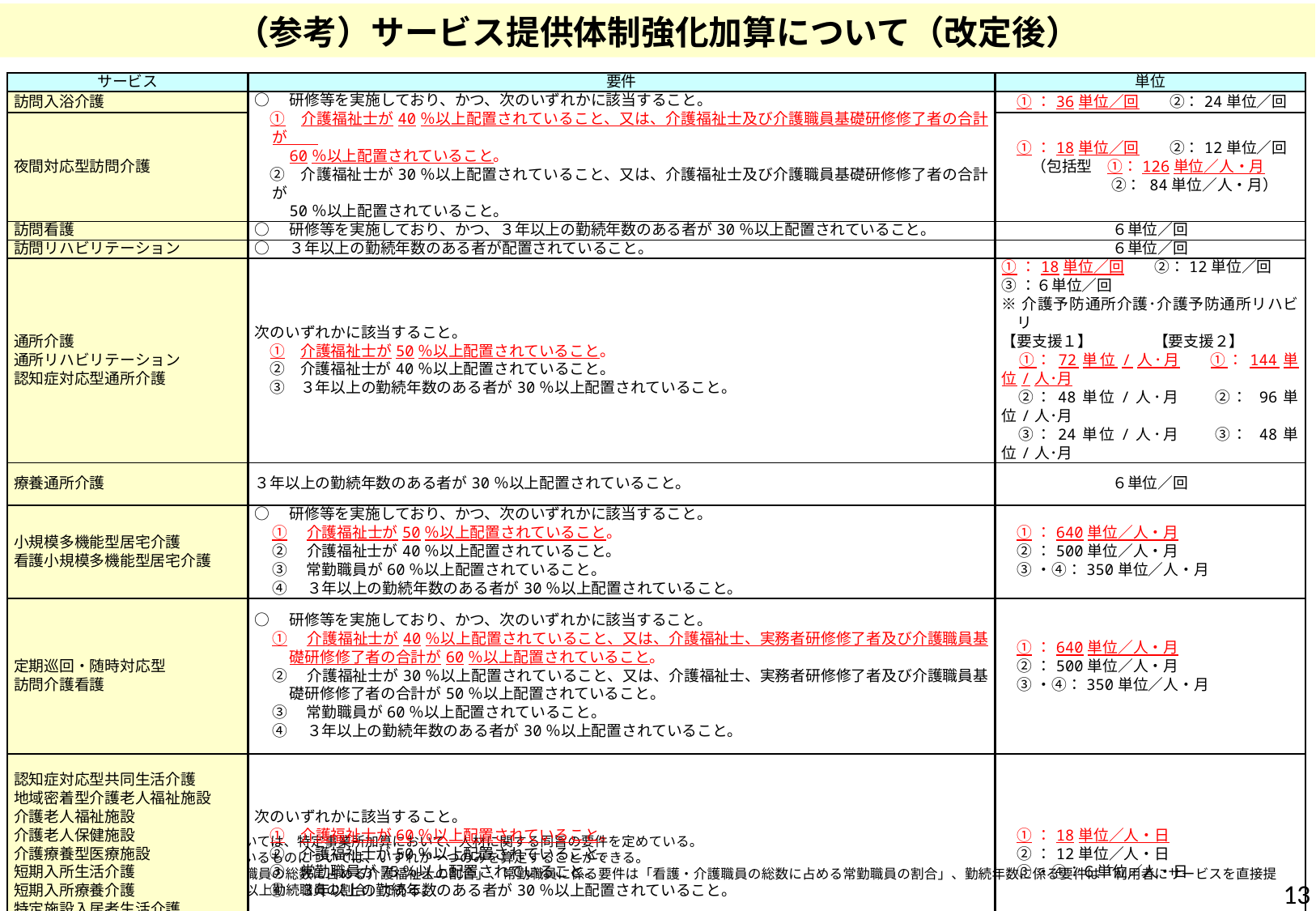

（参考）サービス提供体制強化加算について（改定後）
| サービス | 要件 | 単位 |
| --- | --- | --- |
| 訪問入浴介護 | ○　研修等を実施しており、かつ、次のいずれかに該当すること。 　①　介護福祉士が40％以上配置されていること、又は、介護福祉士及び介護職員基礎研修修了者の合計が　　 　　60％以上配置されていること。 　②　介護福祉士が30％以上配置されていること、又は、介護福祉士及び介護職員基礎研修修了者の合計が 　　50％以上配置されていること。 | ①：36単位／回　　②：24単位／回 |
| 夜間対応型訪問介護 |  | ①：18単位／回　　②：12単位／回 （包括型　①：126単位／人・月　 　　　　　　 ②： 84単位／人・月） |
| 訪問看護 | ○　研修等を実施しており、かつ、３年以上の勤続年数のある者が30％以上配置されていること。 | ６単位／回 |
| 訪問リハビリテーション | ○　３年以上の勤続年数のある者が配置されていること。 | ６単位／回 |
| 通所介護 通所リハビリテーション 認知症対応型通所介護 | 次のいずれかに該当すること。 　①　介護福祉士が50％以上配置されていること。 　②　介護福祉士が40％以上配置されていること。 　③　３年以上の勤続年数のある者が30％以上配置されていること。 | ①：18単位／回　　②：12単位／回 ③：６単位／回 ※介護予防通所介護･介護予防通所リハビリ 【要支援１】　　　　【要支援２】 　①：72単位/人･月 　①：144単位/人･月 　②：48単位/人･月　　②： 96単位/人･月 　③：24単位/人･月　　③： 48単位/人･月 |
| 療養通所介護 | ３年以上の勤続年数のある者が30％以上配置されていること。 | ６単位／回 |
| 小規模多機能型居宅介護 看護小規模多機能型居宅介護 | ○　研修等を実施しており、かつ、次のいずれかに該当すること。 ①　介護福祉士が50％以上配置されていること。 ②　介護福祉士が40％以上配置されていること。 ③　常勤職員が60％以上配置されていること。 ④　３年以上の勤続年数のある者が30％以上配置されていること。 | ①：640単位／人・月 ②：500単位／人・月 ③・④：350単位／人・月 |
| 定期巡回・随時対応型 訪問介護看護 | ○　研修等を実施しており、かつ、次のいずれかに該当すること。 ①　介護福祉士が40％以上配置されていること、又は、介護福祉士、実務者研修修了者及び介護職員基礎研修修了者の合計が60％以上配置されていること。 ②　介護福祉士が30％以上配置されていること、又は、介護福祉士、実務者研修修了者及び介護職員基礎研修修了者の合計が50％以上配置されていること。 ③　常勤職員が60％以上配置されていること。 ④　３年以上の勤続年数のある者が30％以上配置されていること。 | ①：640単位／人・月 ②：500単位／人・月 ③・④：350単位／人・月 |
| 認知症対応型共同生活介護 地域密着型介護老人福祉施設 介護老人福祉施設 介護老人保健施設 介護療養型医療施設 短期入所生活介護 短期入所療養介護 特定施設入居者生活介護 地域密着型特定施設入居者生活介護 | 次のいずれかに該当すること。 　①　介護福祉士が60％以上配置されていること。 　②　介護福祉士が50％以上配置されていること。 　③　常勤職員が75％以上配置されていること。 　④　３年以上の勤続年数のある者が30％以上配置されていること。 | ①：18単位／人・日 ②：12単位／人・日 ③・④：６単位／人・日 |
※１ 訪問介護及び居宅介護支援については、特定事業所加算において、人材に関する同旨の要件を定めている。
※２ 表中、複数の単位設定がされているものについては、いずれか一つのみを算定することができる。
※３ 介護福祉士に係る要件は「介護職員の総数に占める介護福祉士の割合」、常勤職員に係る要件は「看護・介護職員の総数に占める常勤職員の割合」、勤続年数に係る要件は「利用者にサービスを直接提供する職員の総数に占める３年以上勤続職員の割合」である。
13